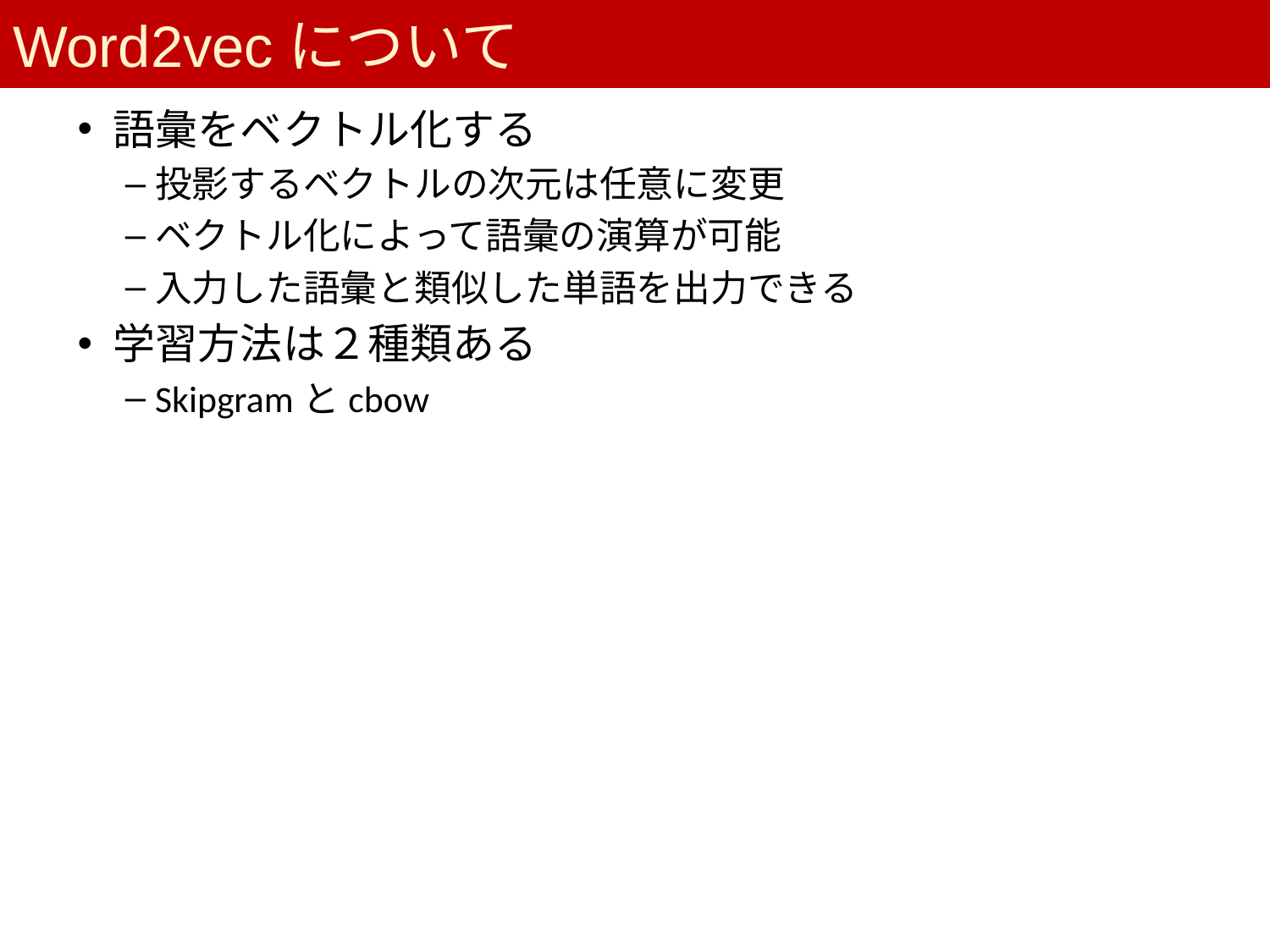

# Word2vecについて
語彙をベクトル化する
投影するベクトルの次元は任意に変更
ベクトル化によって語彙の演算が可能
入力した語彙と類似した単語を出力できる
学習方法は２種類ある
Skipgramとcbow